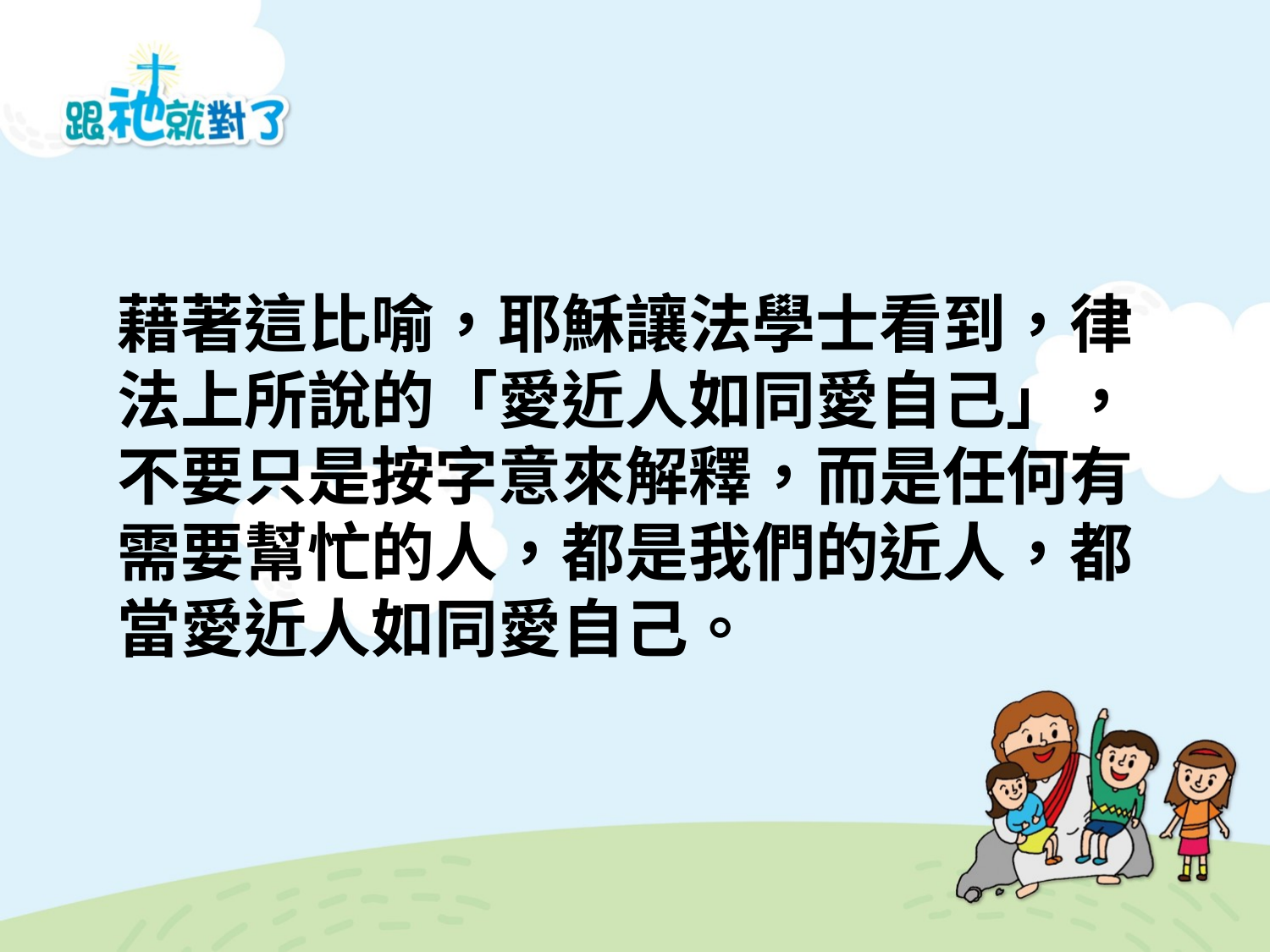

藉著這比喻，耶穌讓法學士看到，律法上所說的「愛近人如同愛自己」，不要只是按字意來解釋，而是任何有需要幫忙的人，都是我們的近人，都當愛近人如同愛自己。